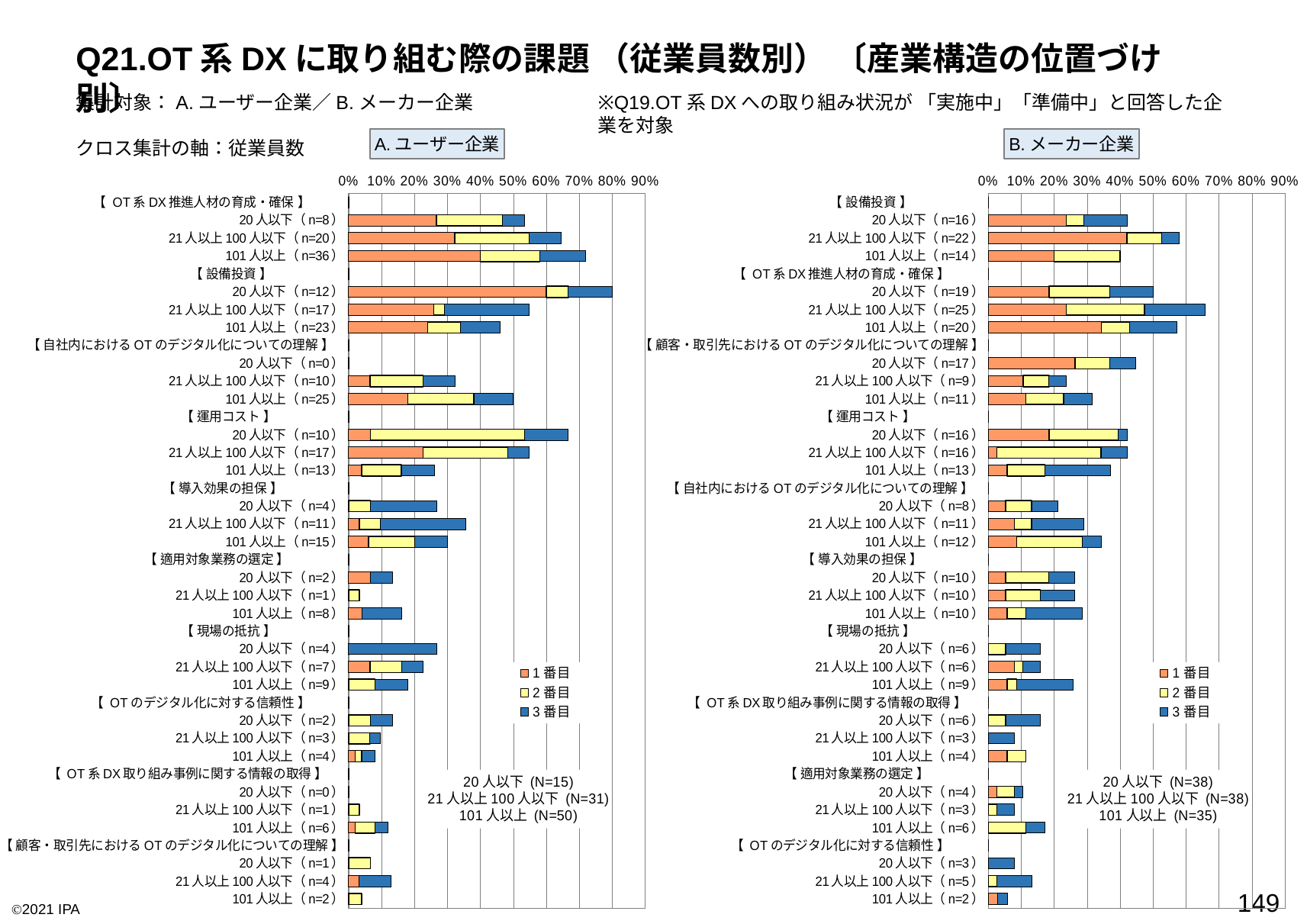

Q21.OT系DXに取り組む際の課題 （従業員数別） 〔産業構造の位置づけ別〕
集計対象：A.ユーザー企業／B.メーカー企業
クロス集計の軸：従業員数
※Q19.OT系DXへの取り組み状況が 「実施中」「準備中」と回答した企業を対象
A.ユーザー企業
B.メーカー企業

### Chart:

| Category | 1番目 | 2番目 | 3番目 |
|---|---|---|---|
| 【 OT系DX推進人材の育成・確保 】           | 0.0 | 0.0 | 0.0 |
| 20人以下（n=8） | 0.26666666666666666 | 0.2 | 0.06666666666666667 |
| 21人以上100人以下（n=20） | 0.3225806451612903 | 0.22580645161290322 | 0.0967741935483871 |
| 101人以上（n=36） | 0.4 | 0.18 | 0.14 |
| 【 設備投資 】                      | 0.0 | 0.0 | 0.0 |
| 20人以下（n=12） | 0.6 | 0.06666666666666667 | 0.13333333333333333 |
| 21人以上100人以下（n=17） | 0.25806451612903225 | 0.03225806451612903 | 0.25806451612903225 |
| 101人以上（n=23） | 0.24 | 0.1 | 0.12 |
| 【 自社内におけるOTのデジタル化についての理解 】    | 0.0 | 0.0 | 0.0 |
| 20人以下（n=0） | 0.0 | 0.0 | 0.0 |
| 21人以上100人以下（n=10） | 0.06451612903225806 | 0.16129032258064516 | 0.0967741935483871 |
| 101人以上（n=25） | 0.18 | 0.2 | 0.12 |
| 【 運用コスト 】                     | 0.0 | 0.0 | 0.0 |
| 20人以下（n=10） | 0.06666666666666667 | 0.4666666666666667 | 0.13333333333333333 |
| 21人以上100人以下（n=17） | 0.22580645161290322 | 0.25806451612903225 | 0.06451612903225806 |
| 101人以上（n=13） | 0.04 | 0.12 | 0.1 |
| 【 導入効果の担保 】                   | 0.0 | 0.0 | 0.0 |
| 20人以下（n=4） | 0.0 | 0.06666666666666667 | 0.2 |
| 21人以上100人以下（n=11） | 0.03225806451612903 | 0.06451612903225806 | 0.25806451612903225 |
| 101人以上（n=15） | 0.06 | 0.14 | 0.1 |
| 【 適用対象業務の選定 】                 | 0.0 | 0.0 | 0.0 |
| 20人以下（n=2） | 0.06666666666666667 | 0.0 | 0.06666666666666667 |
| 21人以上100人以下（n=1） | 0.0 | 0.03225806451612903 | 0.0 |
| 101人以上（n=8） | 0.04 | 0.0 | 0.12 |
| 【 現場の抵抗 】                     | 0.0 | 0.0 | 0.0 |
| 20人以下（n=4） | 0.0 | 0.0 | 0.26666666666666666 |
| 21人以上100人以下（n=7） | 0.06451612903225806 | 0.0967741935483871 | 0.06451612903225806 |
| 101人以上（n=9） | 0.0 | 0.08 | 0.1 |
| 【 OTのデジタル化に対する信頼性 】           | 0.0 | 0.0 | 0.0 |
| 20人以下（n=2） | 0.0 | 0.06666666666666667 | 0.06666666666666667 |
| 21人以上100人以下（n=3） | 0.0 | 0.06451612903225806 | 0.03225806451612903 |
| 101人以上（n=4） | 0.02 | 0.02 | 0.04 |
| 【 OT系DX取り組み事例に関する情報の取得 】      | 0.0 | 0.0 | 0.0 |
| 20人以下（n=0） | 0.0 | 0.0 | 0.0 |
| 21人以上100人以下（n=1） | 0.0 | 0.03225806451612903 | 0.0 |
| 101人以上（n=6） | 0.02 | 0.06 | 0.04 |
| 【 顧客・取引先におけるOTのデジタル化についての理解 】 | 0.0 | 0.0 | 0.0 |
| 20人以下（n=1） | 0.0 | 0.06666666666666667 | 0.0 |
| 21人以上100人以下（n=4） | 0.03225806451612903 | 0.0 | 0.0967741935483871 |
| 101人以上（n=2） | 0.0 | 0.04 | 0.0 |

### Chart:

| Category | 1番目 | 2番目 | 3番目 |
|---|---|---|---|
| 【 設備投資 】                      | 0.0 | 0.0 | 0.0 |
| 20人以下（n=16） | 0.23684210526315788 | 0.05263157894736842 | 0.13157894736842105 |
| 21人以上100人以下（n=22） | 0.42105263157894735 | 0.10526315789473684 | 0.05263157894736842 |
| 101人以上（n=14） | 0.2 | 0.2 | 0.0 |
| 【 OT系DX推進人材の育成・確保 】           | 0.0 | 0.0 | 0.0 |
| 20人以下（n=19） | 0.18421052631578946 | 0.18421052631578946 | 0.13157894736842105 |
| 21人以上100人以下（n=25） | 0.23684210526315788 | 0.23684210526315788 | 0.18421052631578946 |
| 101人以上（n=20） | 0.34285714285714286 | 0.08571428571428572 | 0.14285714285714285 |
| 【 顧客・取引先におけるOTのデジタル化についての理解 】 | 0.0 | 0.0 | 0.0 |
| 20人以下（n=17） | 0.2631578947368421 | 0.10526315789473684 | 0.07894736842105263 |
| 21人以上100人以下（n=9） | 0.10526315789473684 | 0.07894736842105263 | 0.05263157894736842 |
| 101人以上（n=11） | 0.11428571428571428 | 0.11428571428571428 | 0.08571428571428572 |
| 【 運用コスト 】                     | 0.0 | 0.0 | 0.0 |
| 20人以下（n=16） | 0.18421052631578946 | 0.21052631578947367 | 0.02631578947368421 |
| 21人以上100人以下（n=16） | 0.02631578947368421 | 0.3157894736842105 | 0.07894736842105263 |
| 101人以上（n=13） | 0.05714285714285714 | 0.11428571428571428 | 0.2 |
| 【 自社内におけるOTのデジタル化についての理解 】    | 0.0 | 0.0 | 0.0 |
| 20人以下（n=8） | 0.05263157894736842 | 0.07894736842105263 | 0.07894736842105263 |
| 21人以上100人以下（n=11） | 0.07894736842105263 | 0.05263157894736842 | 0.15789473684210525 |
| 101人以上（n=12） | 0.08571428571428572 | 0.2 | 0.05714285714285714 |
| 【 導入効果の担保 】                   | 0.0 | 0.0 | 0.0 |
| 20人以下（n=10） | 0.05263157894736842 | 0.13157894736842105 | 0.07894736842105263 |
| 21人以上100人以下（n=10） | 0.05263157894736842 | 0.10526315789473684 | 0.10526315789473684 |
| 101人以上（n=10） | 0.05714285714285714 | 0.05714285714285714 | 0.17142857142857143 |
| 【 現場の抵抗 】                     | 0.0 | 0.0 | 0.0 |
| 20人以下（n=6） | 0.0 | 0.05263157894736842 | 0.10526315789473684 |
| 21人以上100人以下（n=6） | 0.07894736842105263 | 0.02631578947368421 | 0.05263157894736842 |
| 101人以上（n=9） | 0.05714285714285714 | 0.02857142857142857 | 0.17142857142857143 |
| 【 OT系DX取り組み事例に関する情報の取得 】      | 0.0 | 0.0 | 0.0 |
| 20人以下（n=6） | 0.0 | 0.05263157894736842 | 0.10526315789473684 |
| 21人以上100人以下（n=3） | 0.0 | 0.0 | 0.07894736842105263 |
| 101人以上（n=4） | 0.05714285714285714 | 0.05714285714285714 | 0.0 |
| 【 適用対象業務の選定 】                 | 0.0 | 0.0 | 0.0 |
| 20人以下（n=4） | 0.02631578947368421 | 0.05263157894736842 | 0.02631578947368421 |
| 21人以上100人以下（n=3） | 0.0 | 0.02631578947368421 | 0.05263157894736842 |
| 101人以上（n=6） | 0.0 | 0.11428571428571428 | 0.05714285714285714 |
| 【 OTのデジタル化に対する信頼性 】           | 0.0 | 0.0 | 0.0 |
| 20人以下（n=3） | 0.0 | 0.0 | 0.07894736842105263 |
| 21人以上100人以下（n=5） | 0.0 | 0.02631578947368421 | 0.10526315789473684 |
| 101人以上（n=2） | 0.02857142857142857 | 0.0 | 0.02857142857142857 |